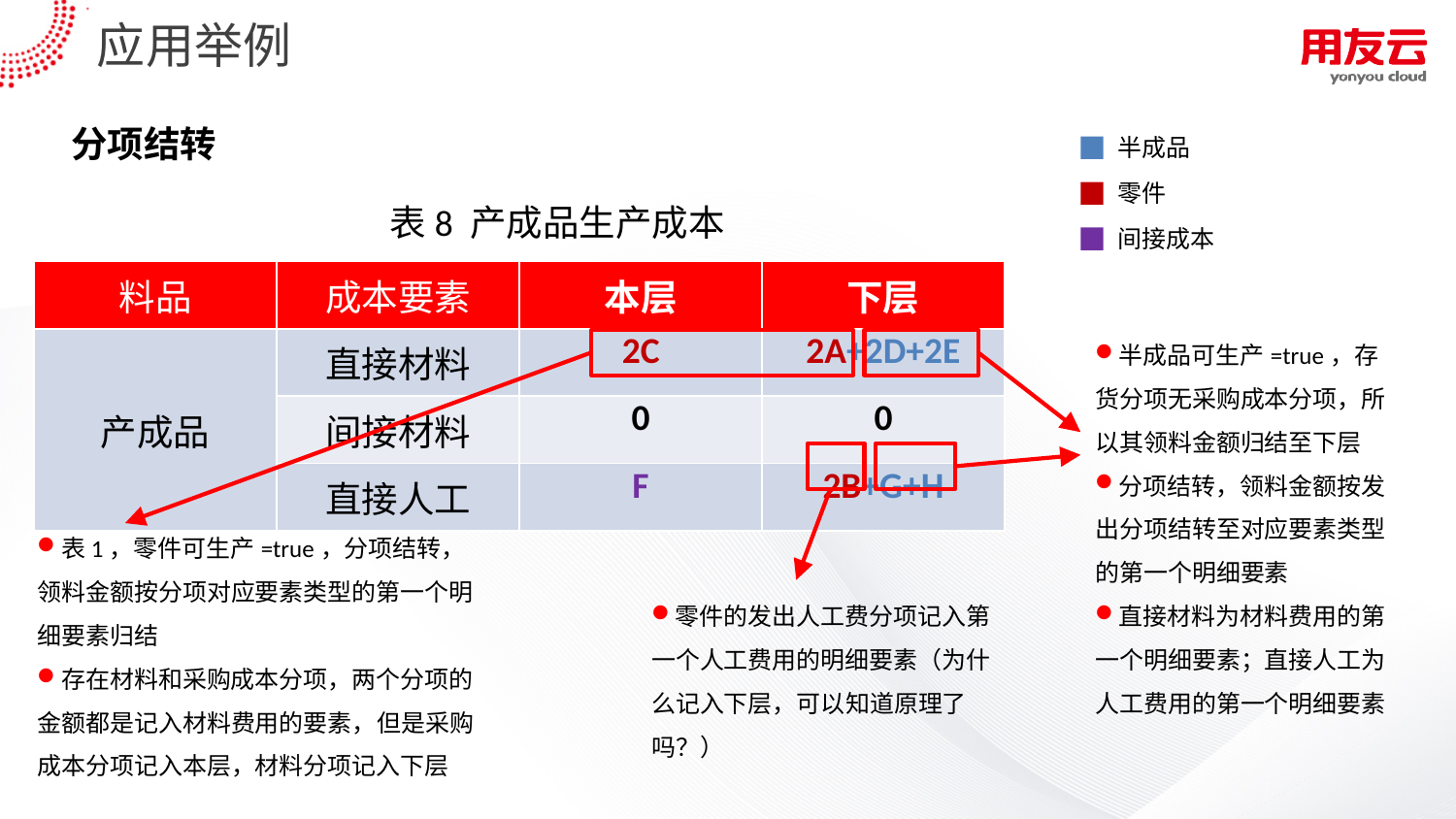

# 应用举例
分项结转
半成品

零件

表8 产成品生产成本
间接成本

| 料品 | 成本要素 | 本层 | 下层 |
| --- | --- | --- | --- |
| 产成品 | 直接材料 | 2C | 2A+2D+2E |
|  | 间接材料 | 0 | 0 |
|  | 直接人工 | F | 2B+G+H |
半成品可生产=true，存货分项无采购成本分项，所以其领料金额归结至下层
分项结转，领料金额按发出分项结转至对应要素类型的第一个明细要素
直接材料为材料费用的第一个明细要素；直接人工为人工费用的第一个明细要素

表1，零件可生产=true，分项结转，领料金额按分项对应要素类型的第一个明细要素归结
存在材料和采购成本分项，两个分项的金额都是记入材料费用的要素，但是采购成本分项记入本层，材料分项记入下层
零件的发出人工费分项记入第一个人工费用的明细要素（为什么记入下层，可以知道原理了吗？）